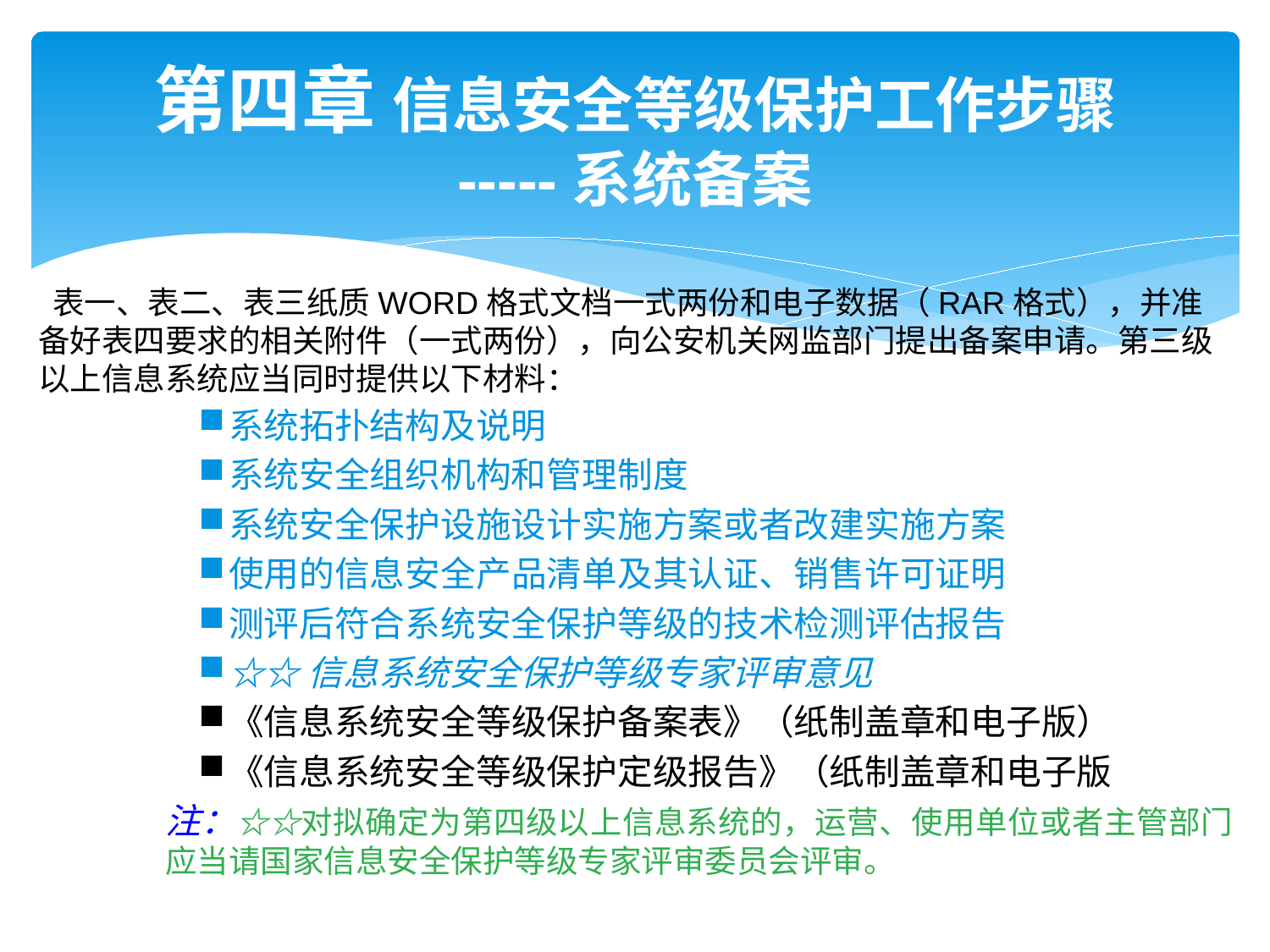

# 第四章 信息安全等级保护工作步骤 -----系统备案
 表一、表二、表三纸质WORD格式文档一式两份和电子数据（RAR格式），并准备好表四要求的相关附件（一式两份），向公安机关网监部门提出备案申请。第三级以上信息系统应当同时提供以下材料：
系统拓扑结构及说明
系统安全组织机构和管理制度
系统安全保护设施设计实施方案或者改建实施方案
使用的信息安全产品清单及其认证、销售许可证明
测评后符合系统安全保护等级的技术检测评估报告
☆☆信息系统安全保护等级专家评审意见
《信息系统安全等级保护备案表》（纸制盖章和电子版）
《信息系统安全等级保护定级报告》（纸制盖章和电子版
注：☆☆对拟确定为第四级以上信息系统的，运营、使用单位或者主管部门应当请国家信息安全保护等级专家评审委员会评审。